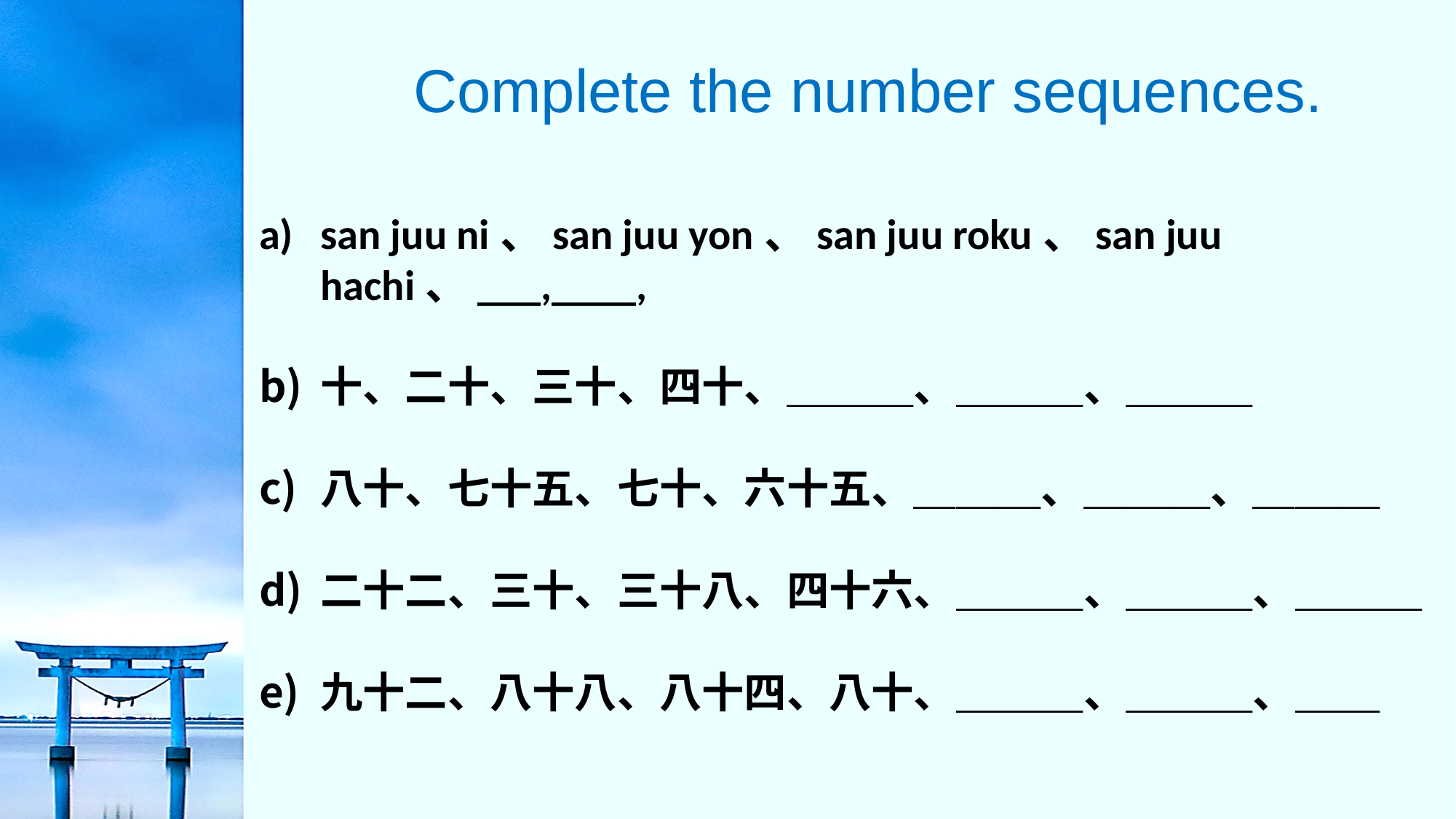

Complete the number sequences.
san juu ni、san juu yon、san juu roku、san juu hachi、___,____,

十、二十、三十、四十、＿＿＿、＿＿＿、＿＿＿

八十、七十五、七十、六十五、＿＿＿、＿＿＿、＿＿＿

二十二、三十、三十八、四十六、＿＿＿、＿＿＿、＿＿＿

九十二、八十八、八十四、八十、＿＿＿、＿＿＿、＿＿